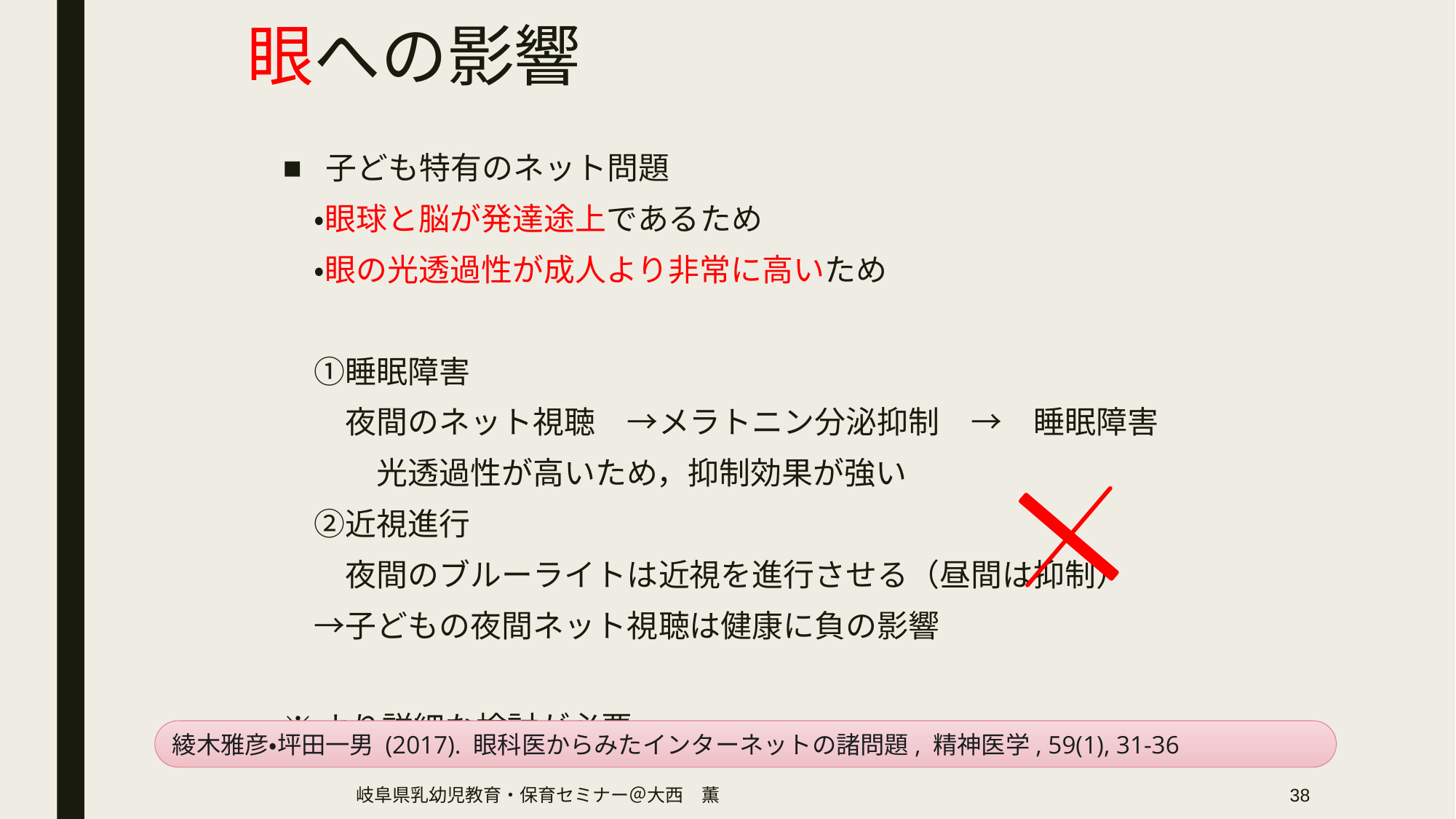

# 眼への影響
子ども特有のネット問題
　・眼球と脳が発達途上であるため
　・眼の光透過性が成人より非常に高いため

　①睡眠障害
　　夜間のネット視聴　→メラトニン分泌抑制　→　睡眠障害
　　　光透過性が高いため，抑制効果が強い
　②近視進行
　　夜間のブルーライトは近視を進行させる（昼間は抑制）
　→子どもの夜間ネット視聴は健康に負の影響

※より詳細な検討が必要

綾木雅彦・坪田一男 (2017). 眼科医からみたインターネットの諸問題, 精神医学, 59(1), 31-36
岐阜県乳幼児教育・保育セミナー＠大西　薫
38